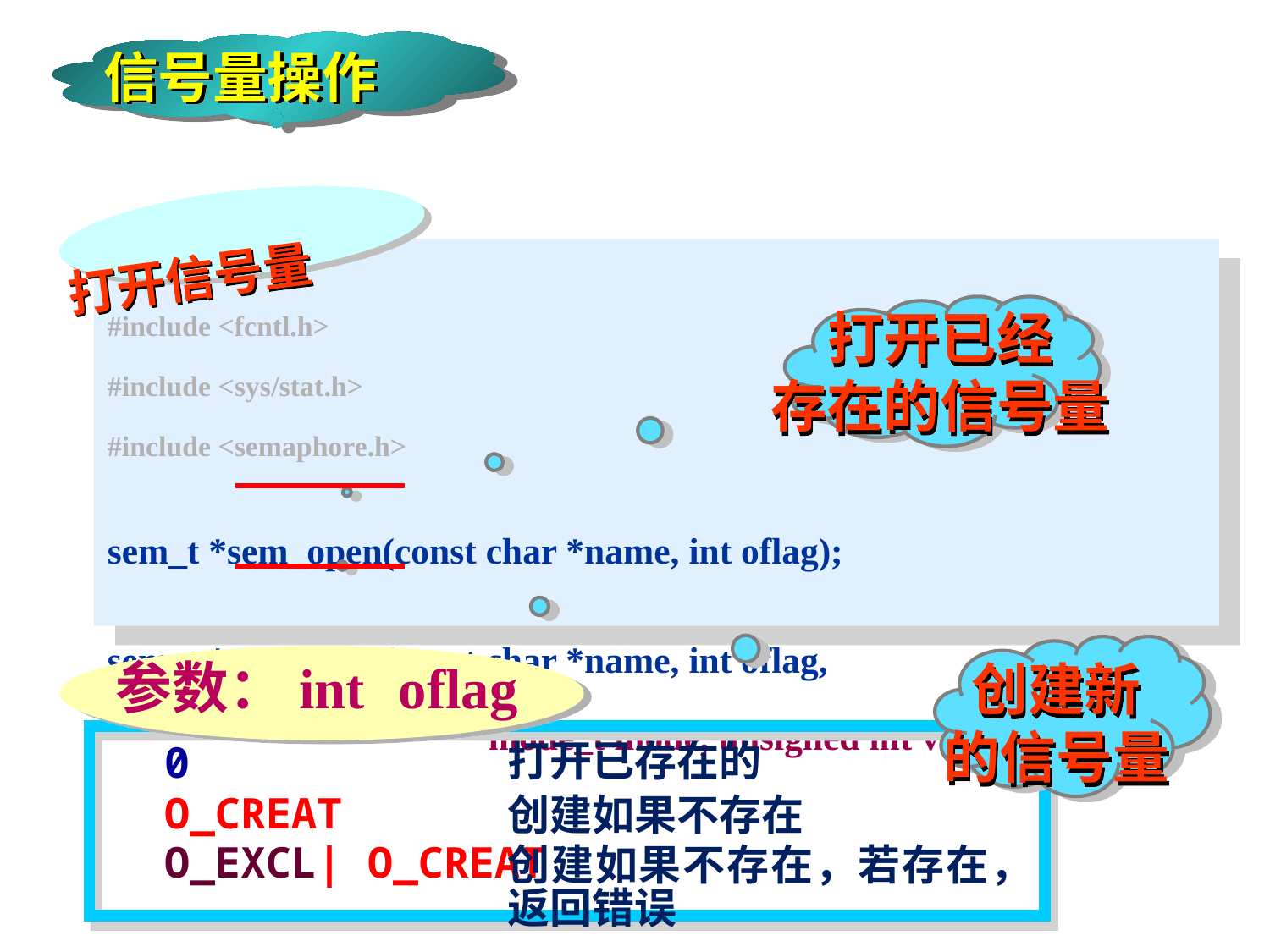

信号量操作
打开信号量

#include <fcntl.h>
#include <sys/stat.h>
#include <semaphore.h>
sem_t *sem_open(const char *name, int oflag);
sem_t *sem_open(const char *name, int oflag,
			mode_t mode, unsigned int value);

打开已经
存在的信号量

创建新
的信号量
参数：int oflag

	0
	O_CREAT
	O_EXCL| O_CREAT

打开已存在的
创建如果不存在
创建如果不存在，若存在，返回错误